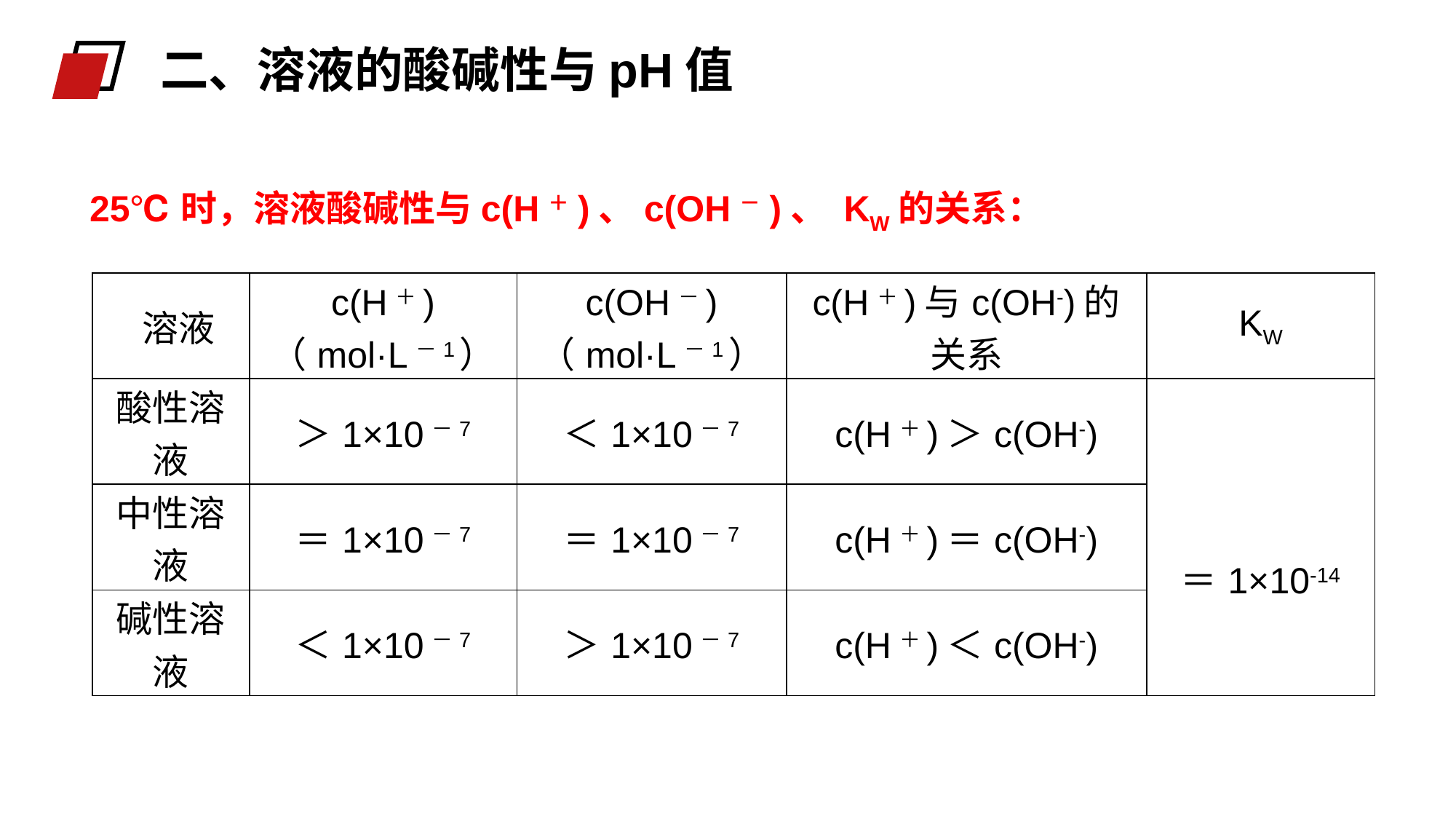

二、溶液的酸碱性与pH值
25℃时，溶液酸碱性与c(H＋)、c(OH－)、 KW的关系：
| 溶液 | c(H＋) （mol·L－1） | c(OH－) （mol·L－1） | c(H＋)与c(OH-)的关系 | KW |
| --- | --- | --- | --- | --- |
| 酸性溶液 | ＞1×10－7 | ＜1×10－7 | c(H＋)＞c(OH-) | ＝1×10-14 |
| 中性溶液 | ＝1×10－7 | ＝1×10－7 | c(H＋)＝c(OH-) |  |
| 碱性溶液 | ＜1×10－7 | ＞1×10－7 | c(H＋)＜c(OH-) |  |